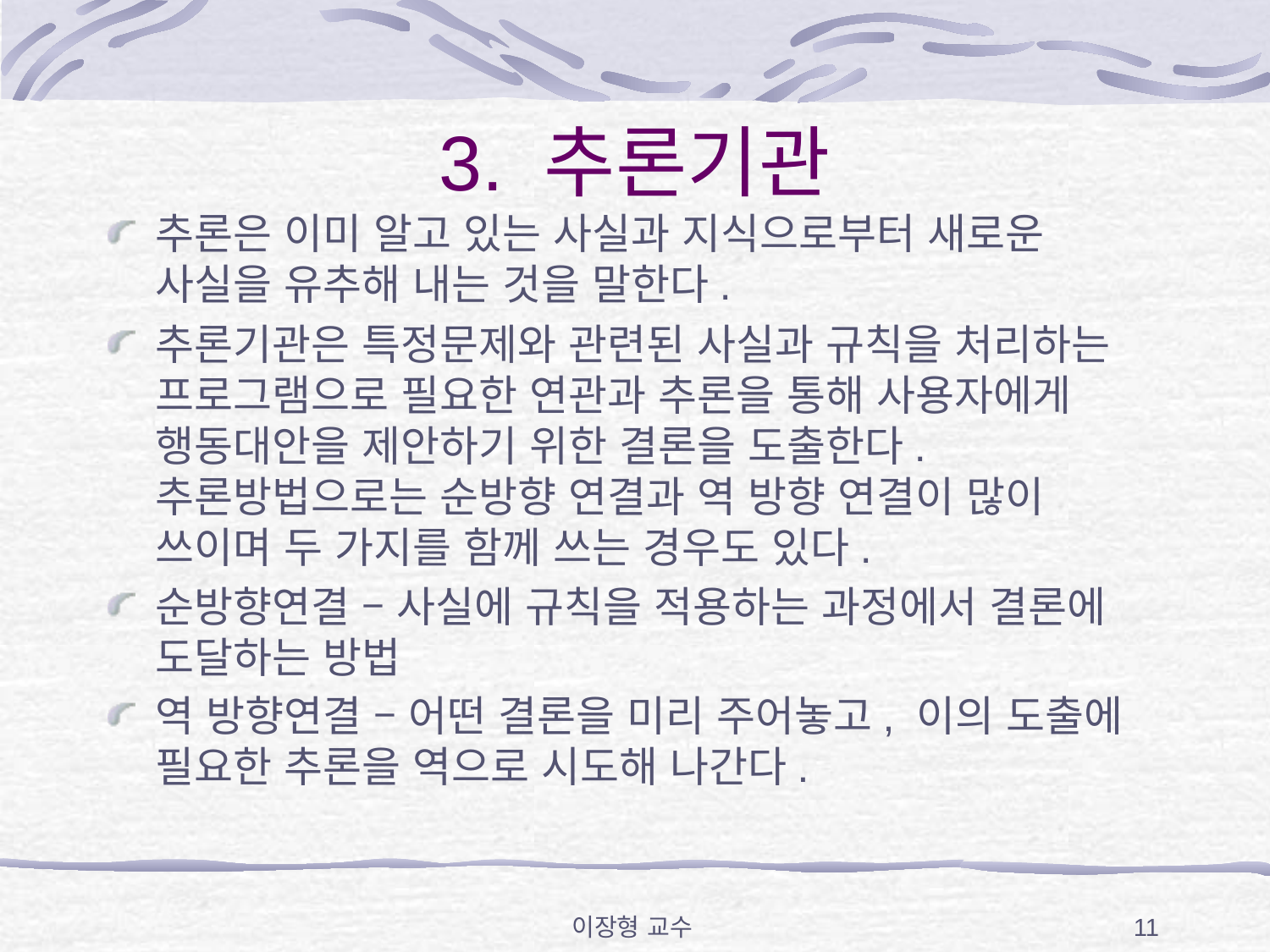

# 3. 추론기관
추론은 이미 알고 있는 사실과 지식으로부터 새로운 사실을 유추해 내는 것을 말한다.
추론기관은 특정문제와 관련된 사실과 규칙을 처리하는 프로그램으로 필요한 연관과 추론을 통해 사용자에게 행동대안을 제안하기 위한 결론을 도출한다. 추론방법으로는 순방향 연결과 역 방향 연결이 많이 쓰이며 두 가지를 함께 쓰는 경우도 있다.
순방향연결 – 사실에 규칙을 적용하는 과정에서 결론에 도달하는 방법
역 방향연결 – 어떤 결론을 미리 주어놓고, 이의 도출에 필요한 추론을 역으로 시도해 나간다.
이장형 교수
11